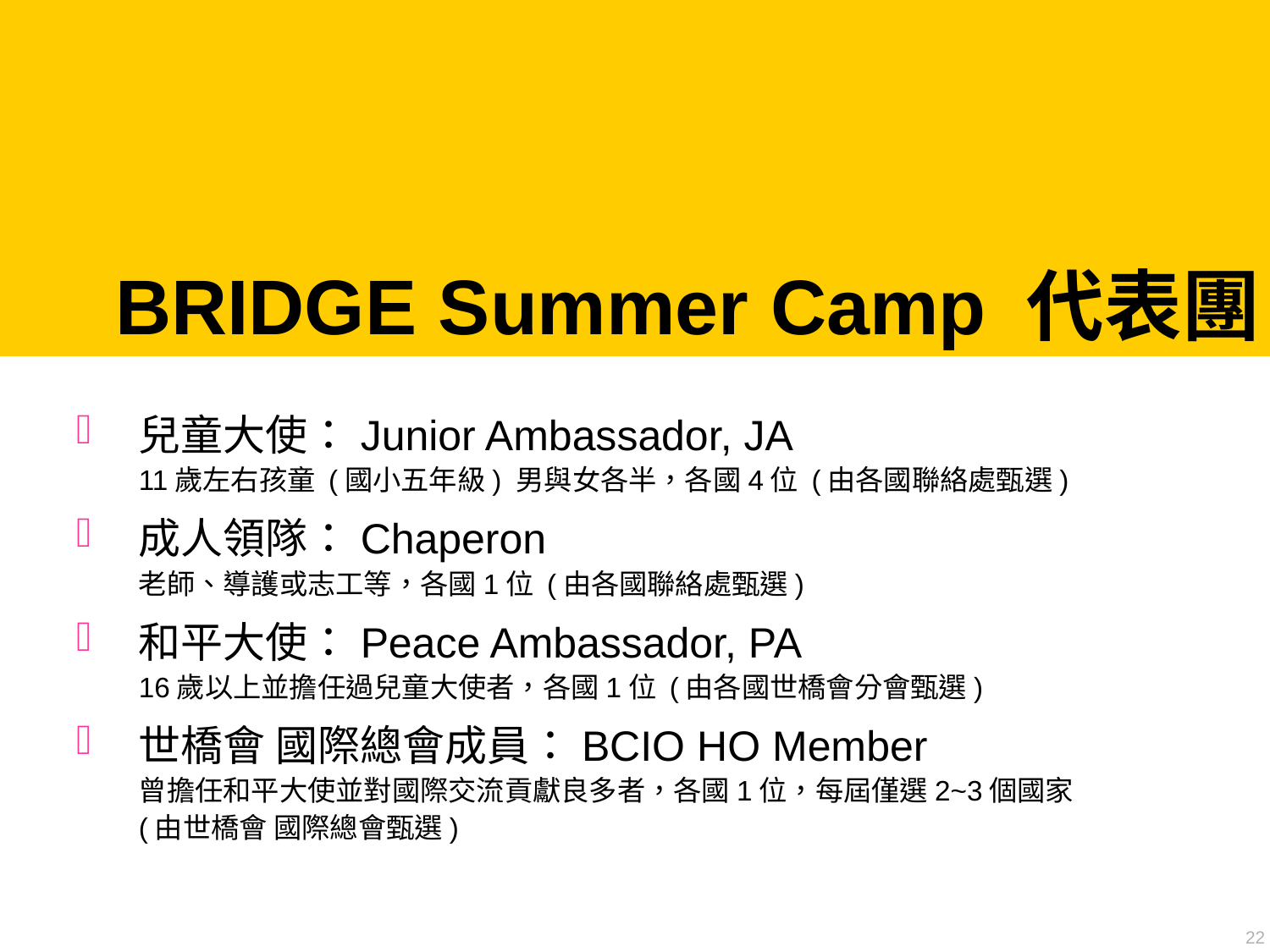

# BRIDGE Summer Camp 代表團
兒童大使：Junior Ambassador, JA
11歲左右孩童 (國小五年級) 男與女各半，各國4位 (由各國聯絡處甄選)
成人領隊：Chaperon
老師、導護或志工等，各國1位 (由各國聯絡處甄選)
和平大使：Peace Ambassador, PA
16歲以上並擔任過兒童大使者，各國1位 (由各國世橋會分會甄選)
世橋會 國際總會成員：BCIO HO Member
曾擔任和平大使並對國際交流貢獻良多者，各國1位，每屆僅選2~3個國家
(由世橋會 國際總會甄選)
22